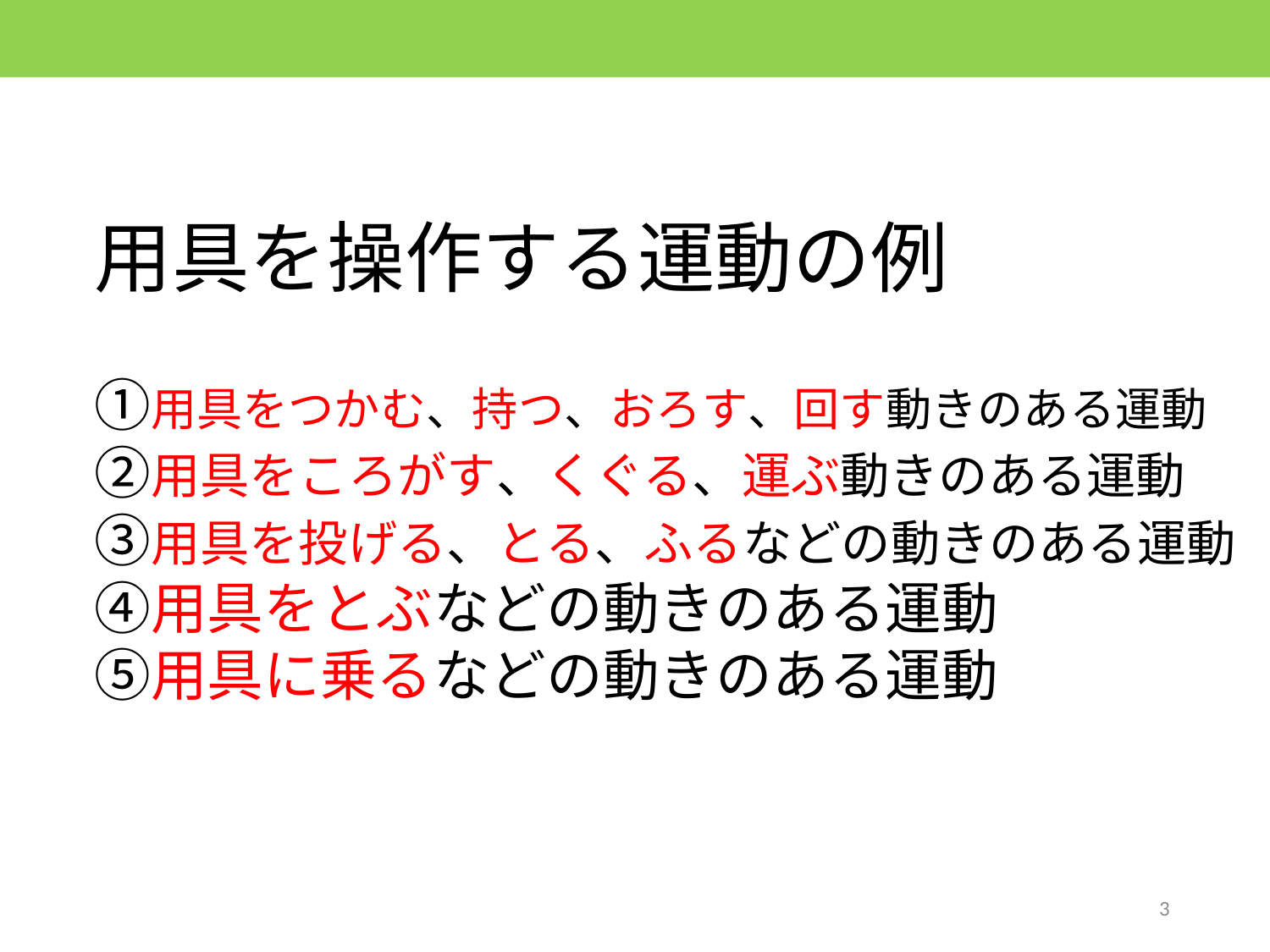

用具を操作する運動の例

　①用具をつかむ、持つ、おろす、回す動きのある運動
　②用具をころがす、くぐる、運ぶ動きのある運動
　③用具を投げる、とる、ふるなどの動きのある運動
　④用具をとぶなどの動きのある運動
　⑤用具に乗るなどの動きのある運動

3